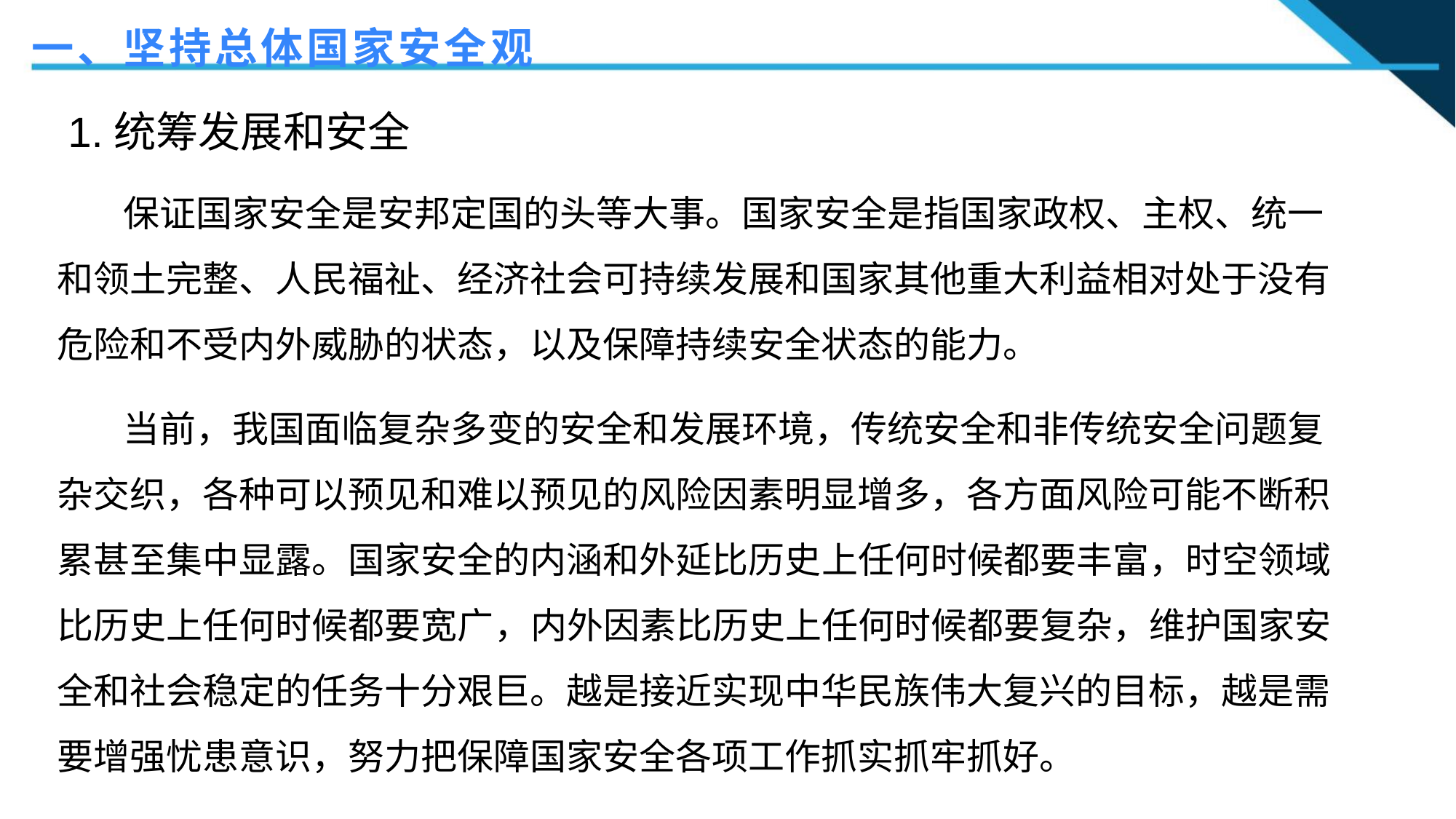

一、坚持总体国家安全观

1.统筹发展和安全

       保证国家安全是安邦定国的头等大事。国家安全是指国家政权、主权、统一和领土完整、人民福祉、经济社会可持续发展和国家其他重大利益相对处于没有危险和不受内外威胁的状态，以及保障持续安全状态的能力。
       当前，我国面临复杂多变的安全和发展环境，传统安全和非传统安全问题复杂交织，各种可以预见和难以预见的风险因素明显增多，各方面风险可能不断积累甚至集中显露。国家安全的内涵和外延比历史上任何时候都要丰富，时空领域比历史上任何时候都要宽广，内外因素比历史上任何时候都要复杂，维护国家安全和社会稳定的任务十分艰巨。越是接近实现中华民族伟大复兴的目标，越是需要增强忧患意识，努力把保障国家安全各项工作抓实抓牢抓好。